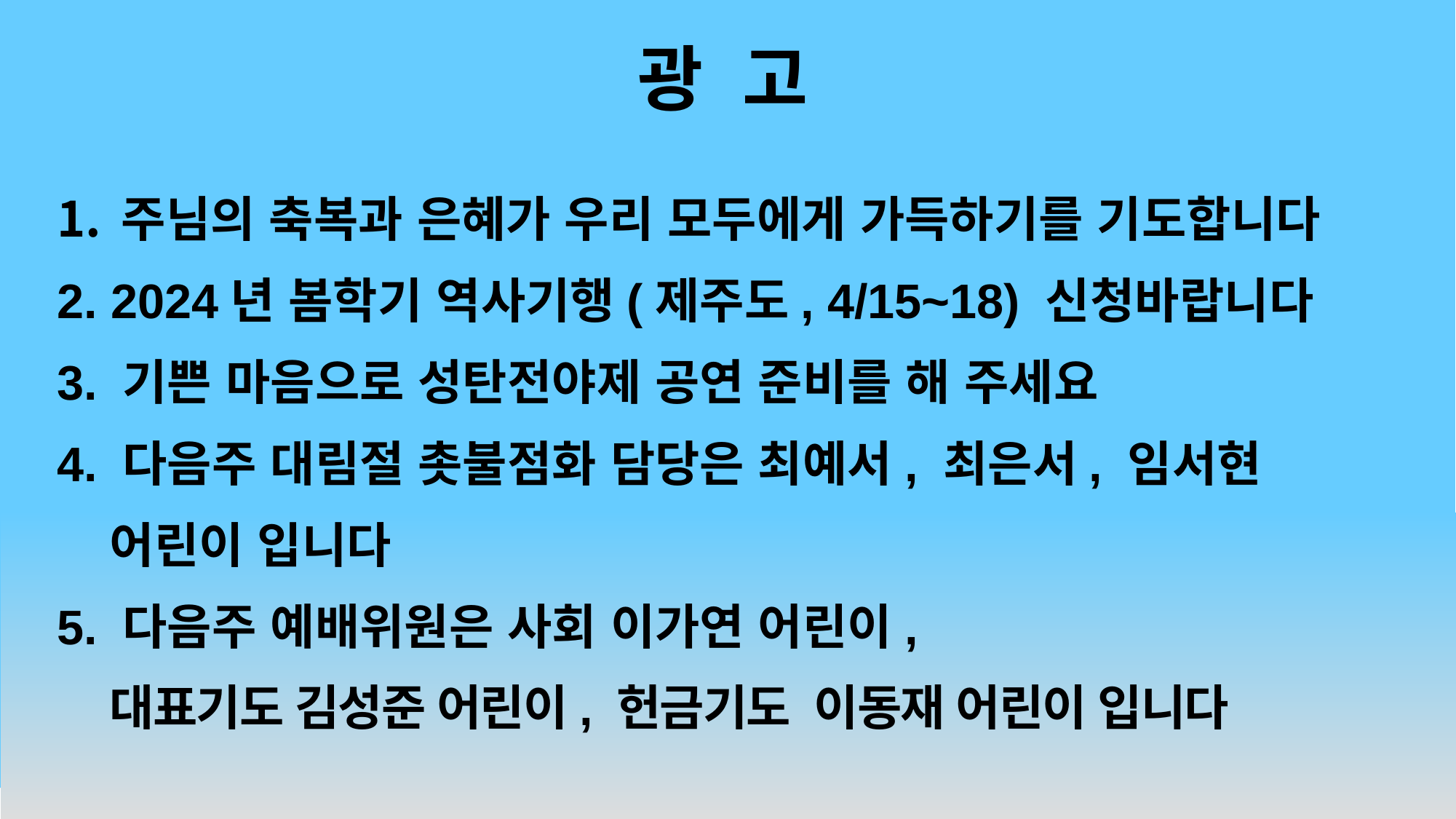

# 광  고
주님의 축복과 은혜가 우리 모두에게 가득하기를 기도합니다
2. 2024년 봄학기 역사기행(제주도, 4/15~18) 신청바랍니다
3. 기쁜 마음으로 성탄전야제 공연 준비를 해 주세요
4. 다음주 대림절 촛불점화 담당은 최예서, 최은서, 임서현
   어린이 입니다
5. 다음주 예배위원은 사회 이가연 어린이,
   대표기도 김성준 어린이, 헌금기도  이동재 어린이 입니다